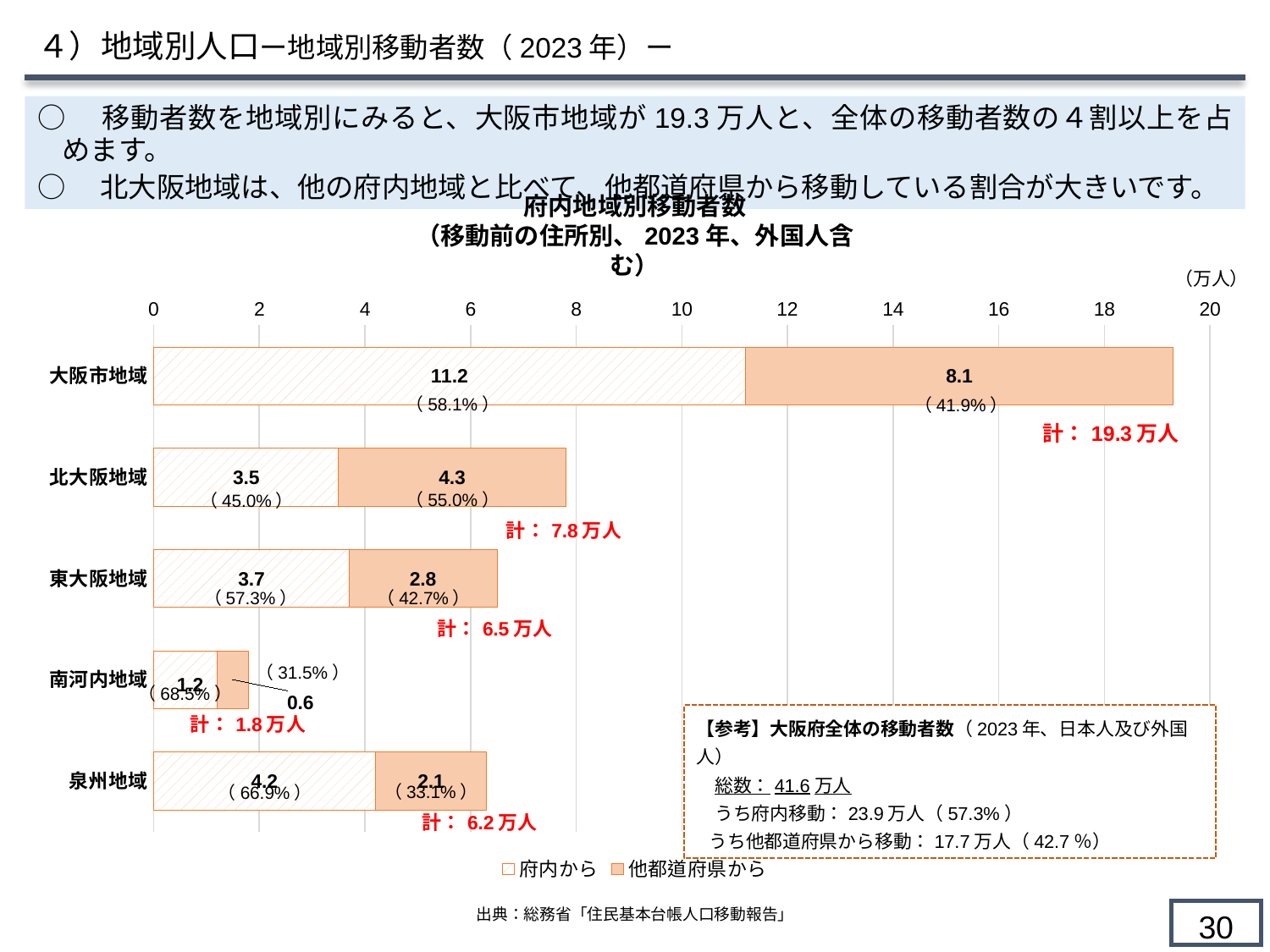

４）地域別人口ー地域別移動者数（2023年）ー
○　移動者数を地域別にみると、大阪市地域が19.3万人と、全体の移動者数の４割以上を占めます。
○　北大阪地域は、他の府内地域と比べて、他都道府県から移動している割合が大きいです。
府内地域別移動者数
（移動前の住所別、2023年、外国人含む）
（万人）

### Chart

| Category | 府内から | 他都道府県から |
|---|---|---|
| 大阪市地域 | 11.2 | 8.1 |
| 北大阪地域 | 3.5 | 4.3 |
| 東大阪地域 | 3.7 | 2.8 |
| 南河内地域 | 1.2 | 0.6 |
| 泉州地域 | 4.2 | 2.1 |
（58.1%）
（41.9%）
（55.0%）
（45.0%）
（57.3%）
（42.7%）
（31.5%）
（68.5%）
【参考】大阪府全体の移動者数（2023年、日本人及び外国人）
　総数：41.6万人
　うち府内移動：23.9万人（57.3%）
  うち他都道府県から移動：17.7万人（42.7％）
（33.1%）
（66.9%）
出典：総務省「住民基本台帳人口移動報告」
30